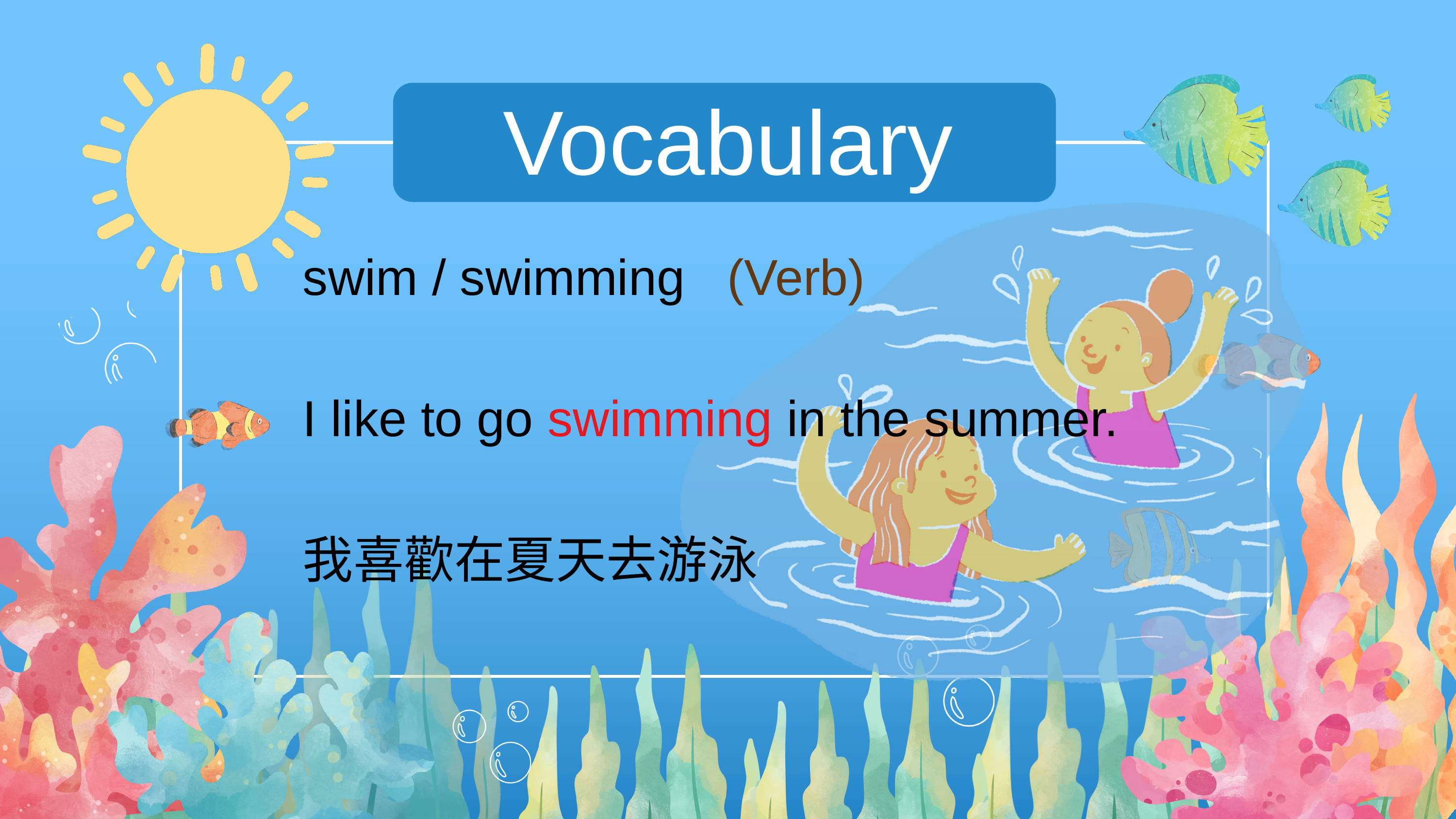

Vocabulary

swim / swimming   (Verb)

I like to go swimming in the summer.

我喜歡在夏天去游泳